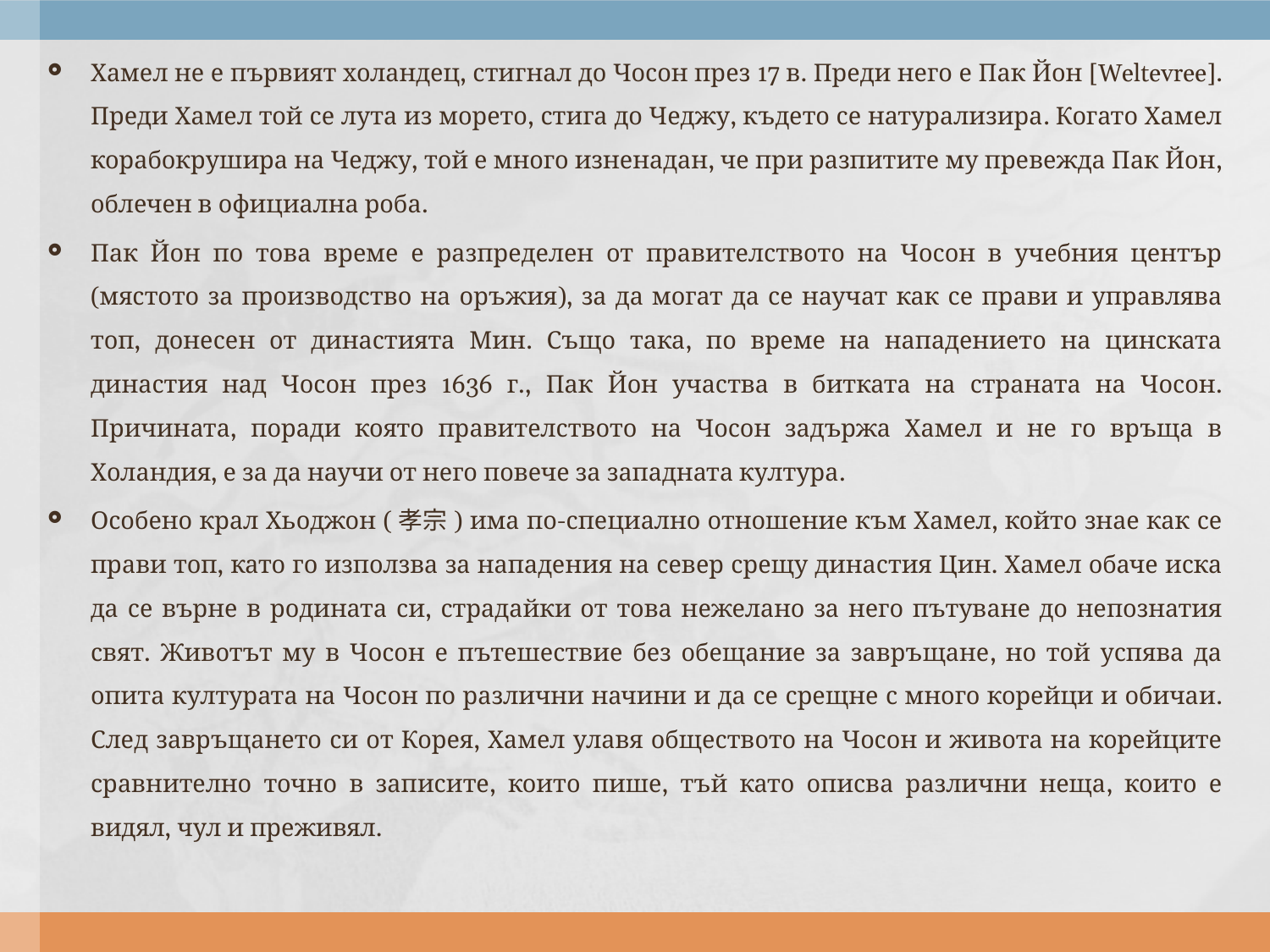

Хамел не е първият холандец, стигнал до Чосон през 17 в. Преди него е Пак Йон [Weltevree]. Преди Хамел той се лута из морето, стига до Чеджу, където се натурализира. Когато Хамел корабокрушира на Чеджу, той е много изненадан, че при разпитите му превежда Пак Йон, облечен в официална роба.
Пак Йон по това време е разпределен от правителството на Чосон в учебния център (мястото за производство на оръжия), за да могат да се научат как се прави и управлява топ, донесен от династията Мин. Също така, по време на нападението на цинската династия над Чосон през 1636 г., Пак Йон участва в битката на страната на Чосон. Причината, поради която правителството на Чосон задържа Хамел и не го връща в Холандия, е за да научи от него повече за западната култура.
Особено крал Хьоджон (孝宗) има по-специално отношение към Хамел, който знае как се прави топ, като го използва за нападения на север срещу династия Цин. Хамел обаче иска да се върне в родината си, страдайки от това нежелано за него пътуване до непознатия свят. Животът му в Чосон е пътешествие без обещание за завръщане, но той успява да опита културата на Чосон по различни начини и да се срещне с много корейци и обичаи. След завръщането си от Корея, Хамел улавя обществото на Чосон и живота на корейците сравнително точно в записите, които пише, тъй като описва различни неща, които е видял, чул и преживял.